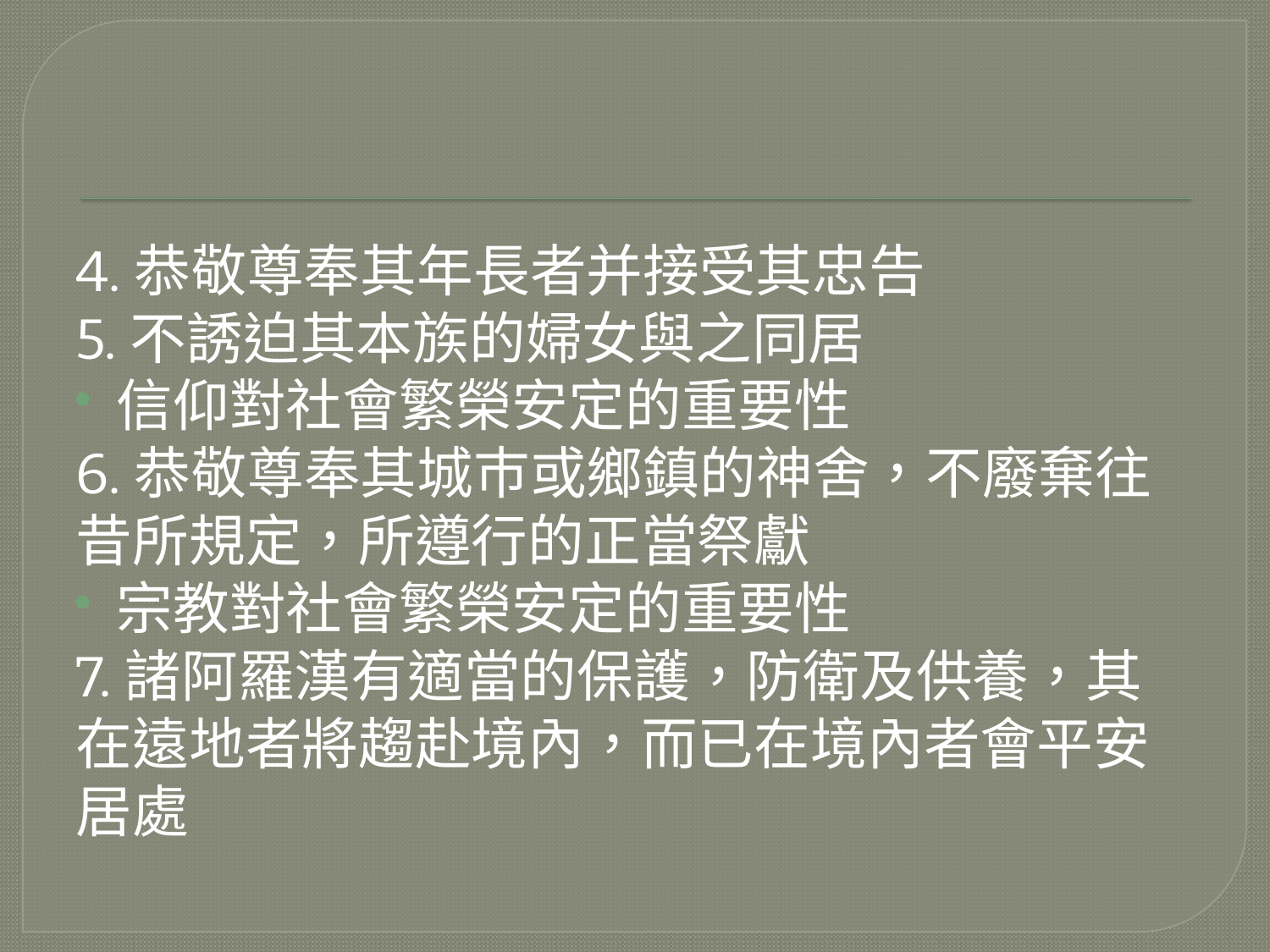

4.恭敬尊奉其年長者并接受其忠告
5.不誘迫其本族的婦女與之同居
信仰對社會繁榮安定的重要性
6.恭敬尊奉其城巿或鄉鎮的神舍，不廢棄往昔所規定，所遵行的正當祭獻
宗教對社會繁榮安定的重要性
7.諸阿羅漢有適當的保護，防衛及供養，其在遠地者將趨赴境內，而已在境內者會平安居處